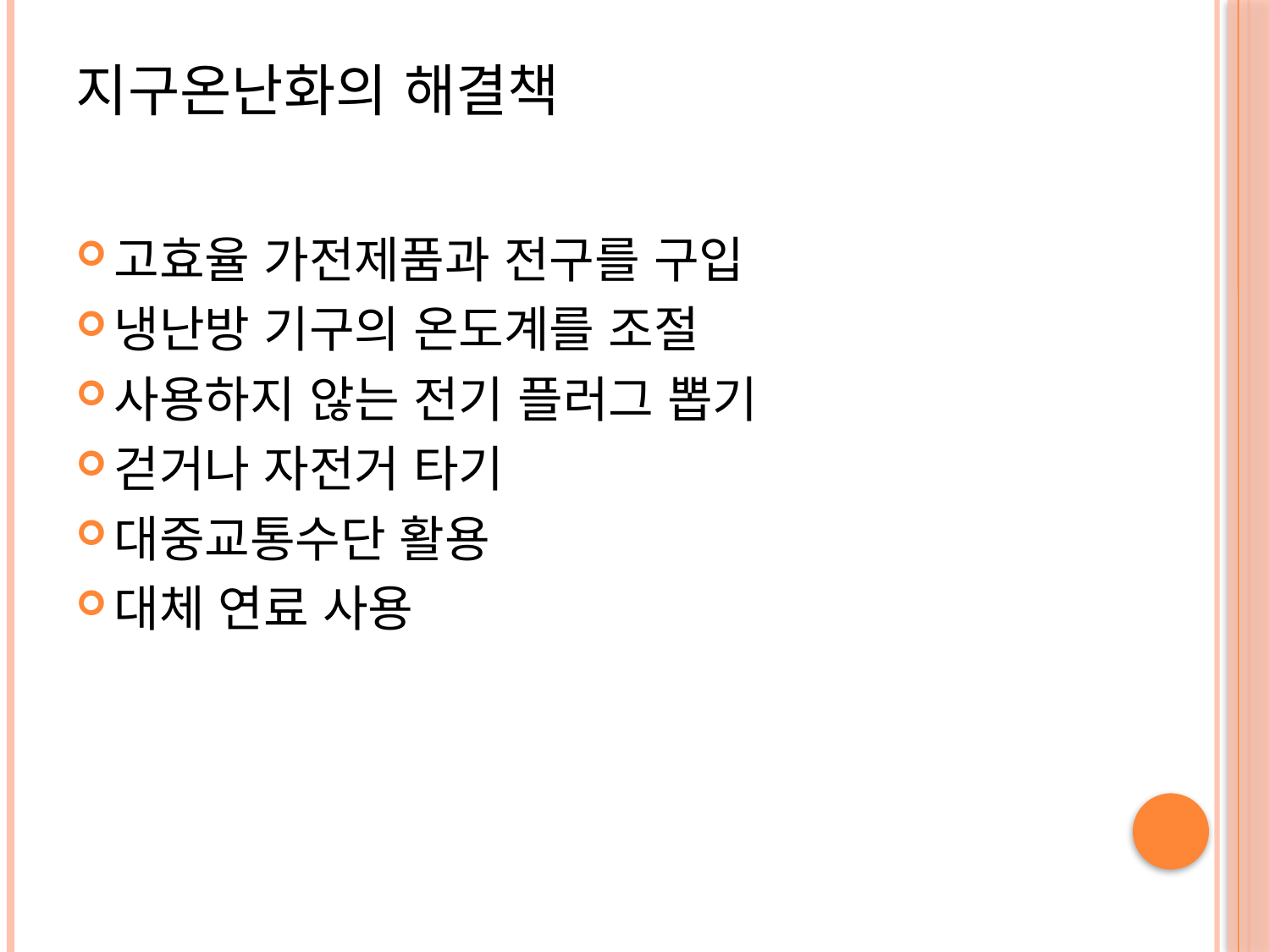

# 지구온난화의 해결책
고효율 가전제품과 전구를 구입
냉난방 기구의 온도계를 조절
사용하지 않는 전기 플러그 뽑기
걷거나 자전거 타기
대중교통수단 활용
대체 연료 사용